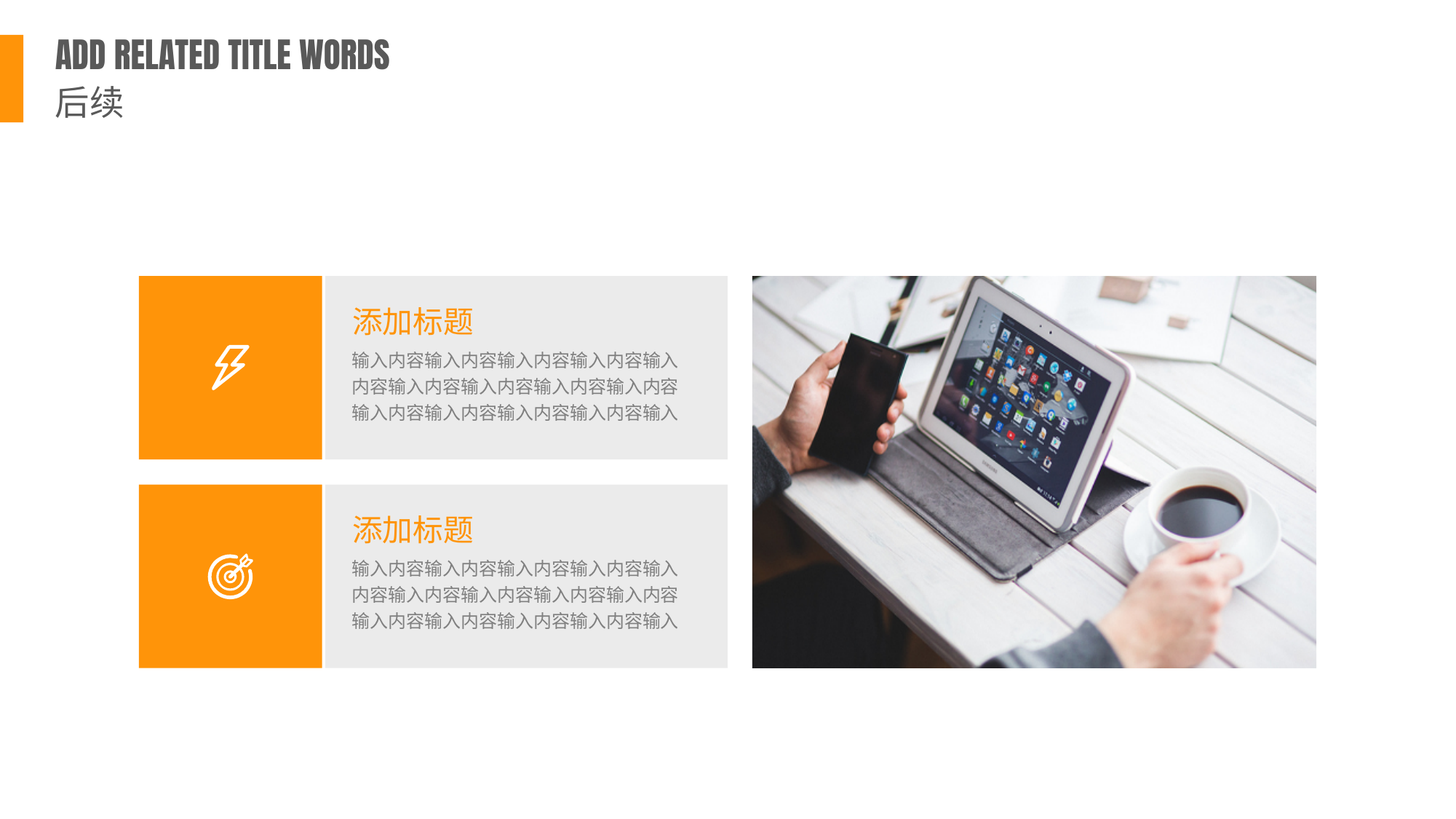

ADD RELATED TITLE WORDS
后续

添加标题
输入内容输入内容输入内容输入内容输入内容输入内容输入内容输入内容输入内容输入内容输入内容输入内容输入内容输入

添加标题
输入内容输入内容输入内容输入内容输入内容输入内容输入内容输入内容输入内容输入内容输入内容输入内容输入内容输入